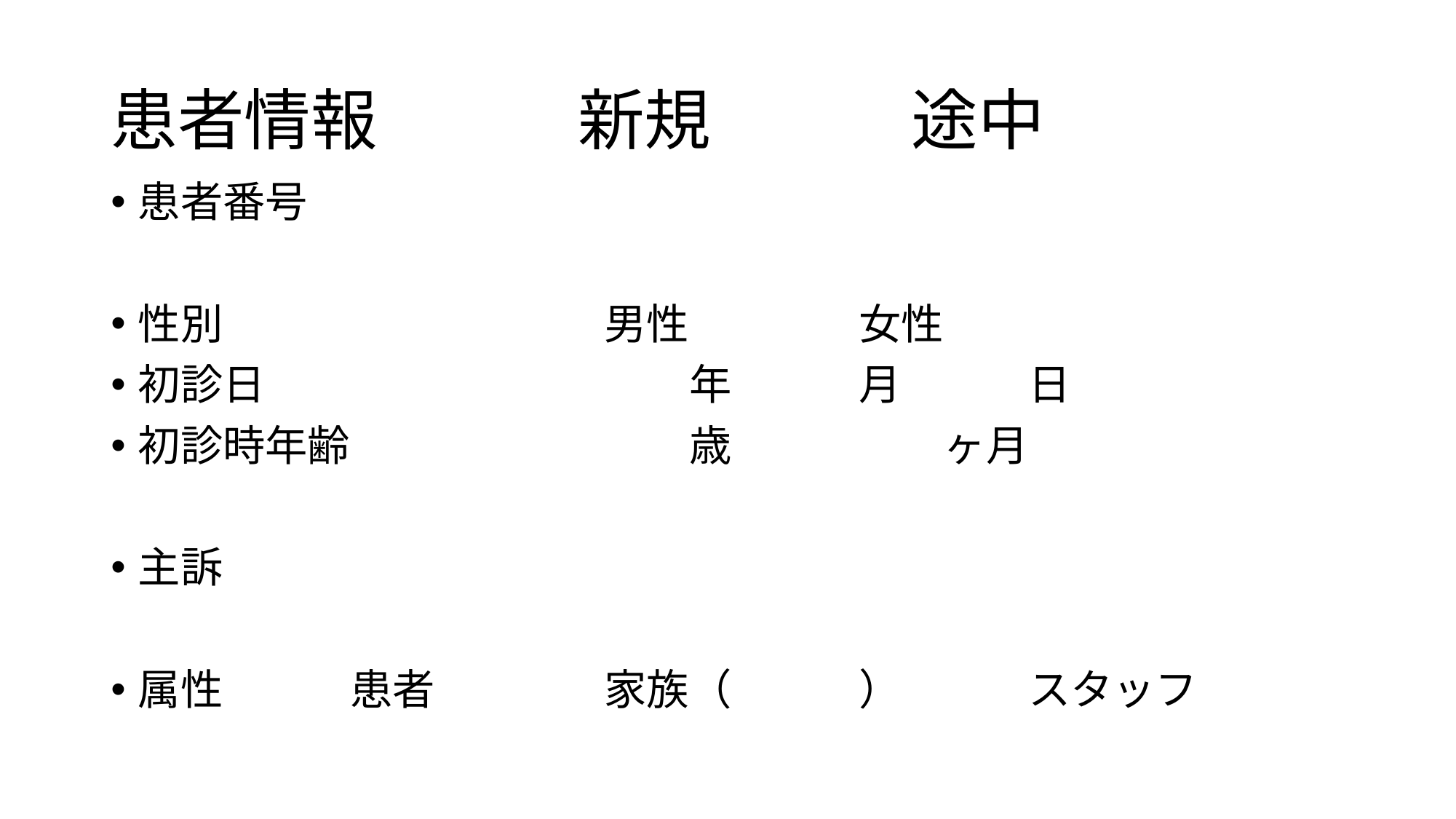

# 患者情報　　　新規　　　途中
患者番号

性別　　　　　　　　　男性　　　　女性
初診日　　　　　　　　　　年　　　月　　　日
初診時年齢　　　　　　　　歳　　　　　ヶ月

主訴

属性　　　患者　　　　家族（　　　）　　　スタッフ